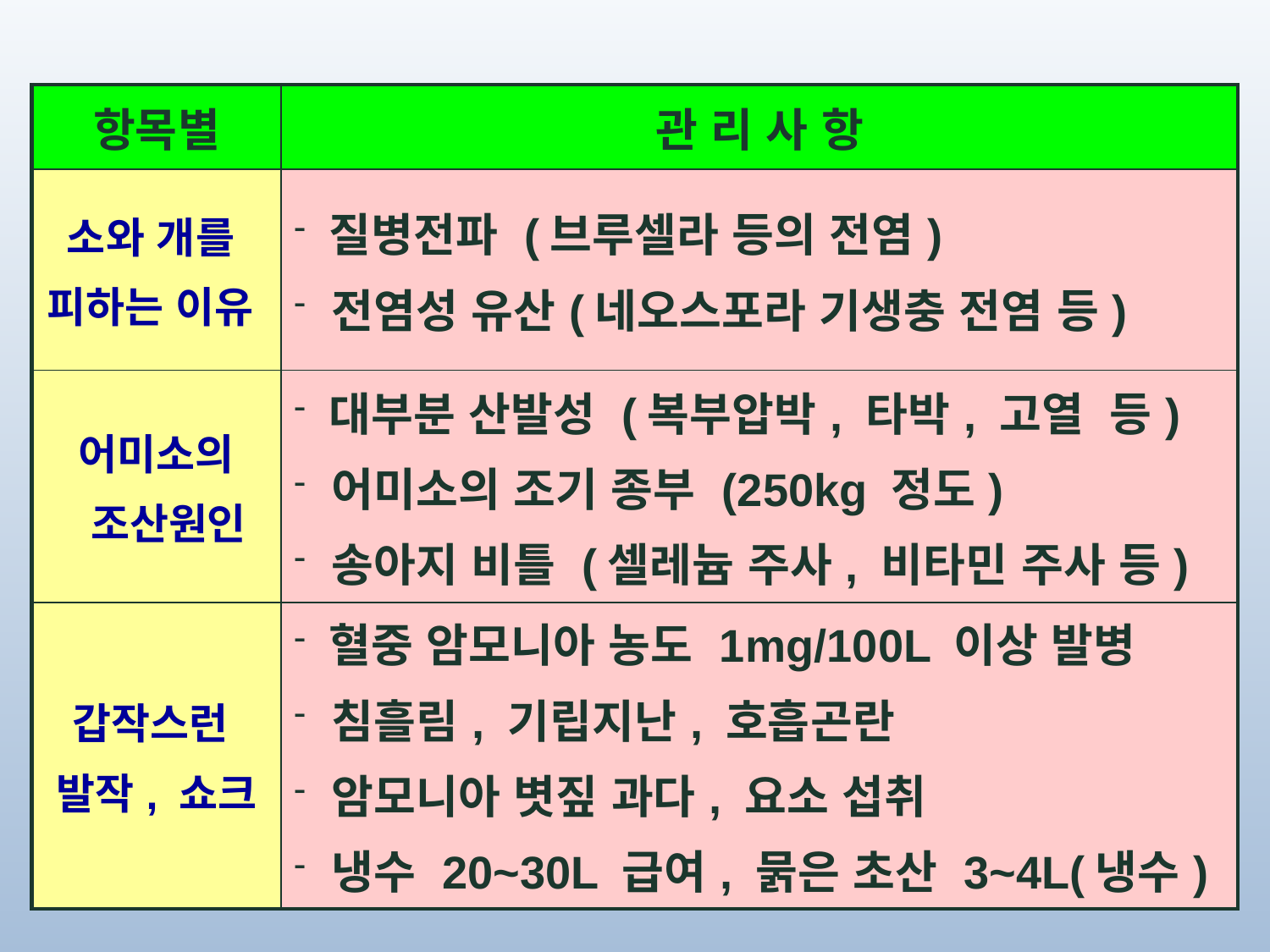

| 항목별 | 관 리 사 항 |
| --- | --- |
| 소와 개를 피하는 이유 | 질병전파 (브루셀라 등의 전염) 전염성 유산(네오스포라 기생충 전염 등) |
| 어미소의 조산원인 | 대부분 산발성 (복부압박, 타박, 고열 등) 어미소의 조기 종부 (250kg 정도) 송아지 비틀 (셀레늄 주사, 비타민 주사 등) |
| 갑작스런 발작, 쇼크 | 혈중 암모니아 농도 1mg/100L 이상 발병 침흘림, 기립지난, 호흡곤란 암모니아 볏짚 과다, 요소 섭취 냉수 20~30L 급여, 묽은 초산 3~4L(냉수) |